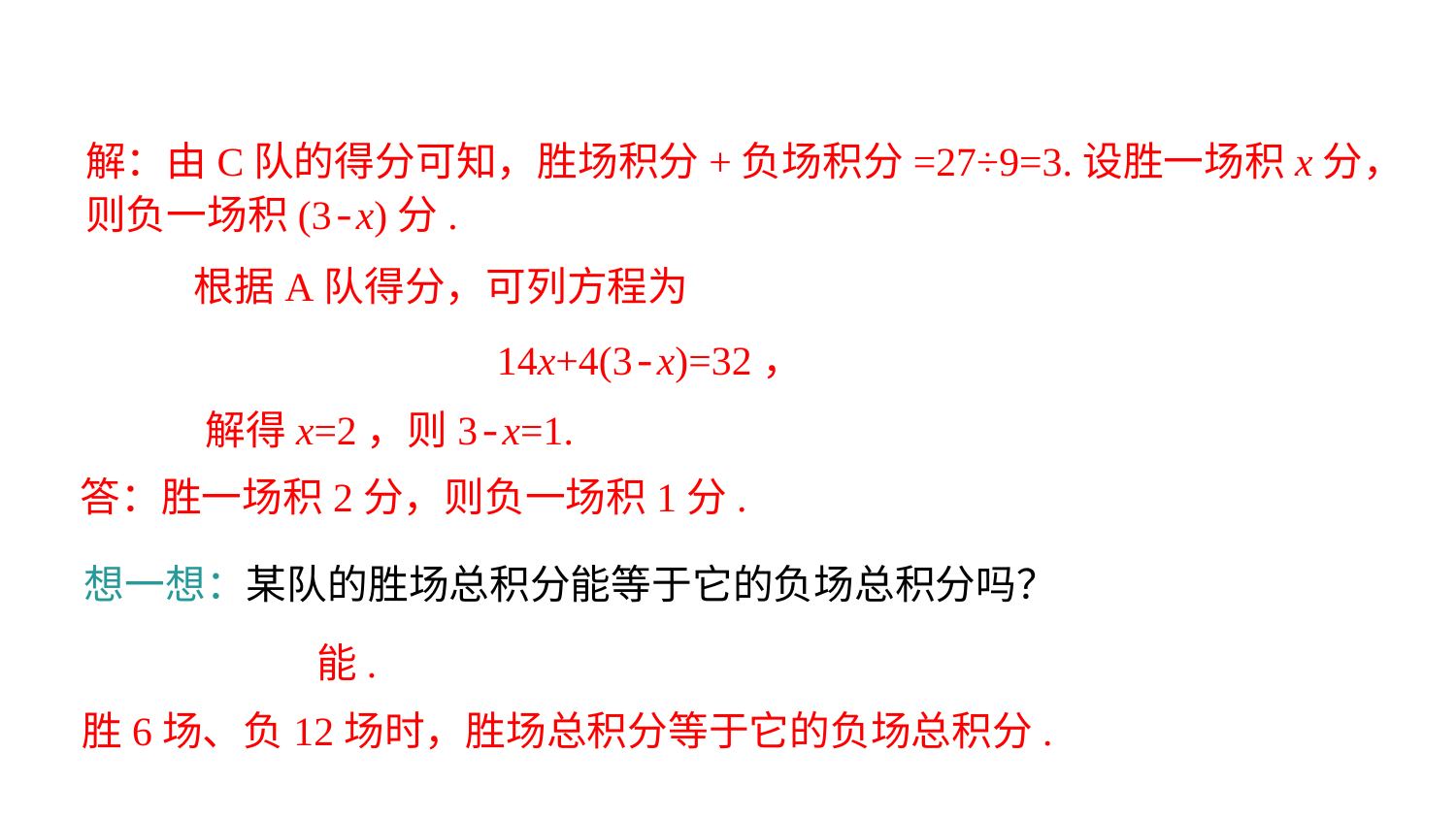

解：由C队的得分可知，胜场积分+负场积分=27÷9=3.设胜一场积x分，则负一场积(3-x)分.
根据A队得分，可列方程为
14x+4(3-x)=32，
解得x=2，则3-x=1.
答：胜一场积2分，则负一场积1分.
想一想：某队的胜场总积分能等于它的负场总积分吗？
能.
胜6场、负12场时，胜场总积分等于它的负场总积分.